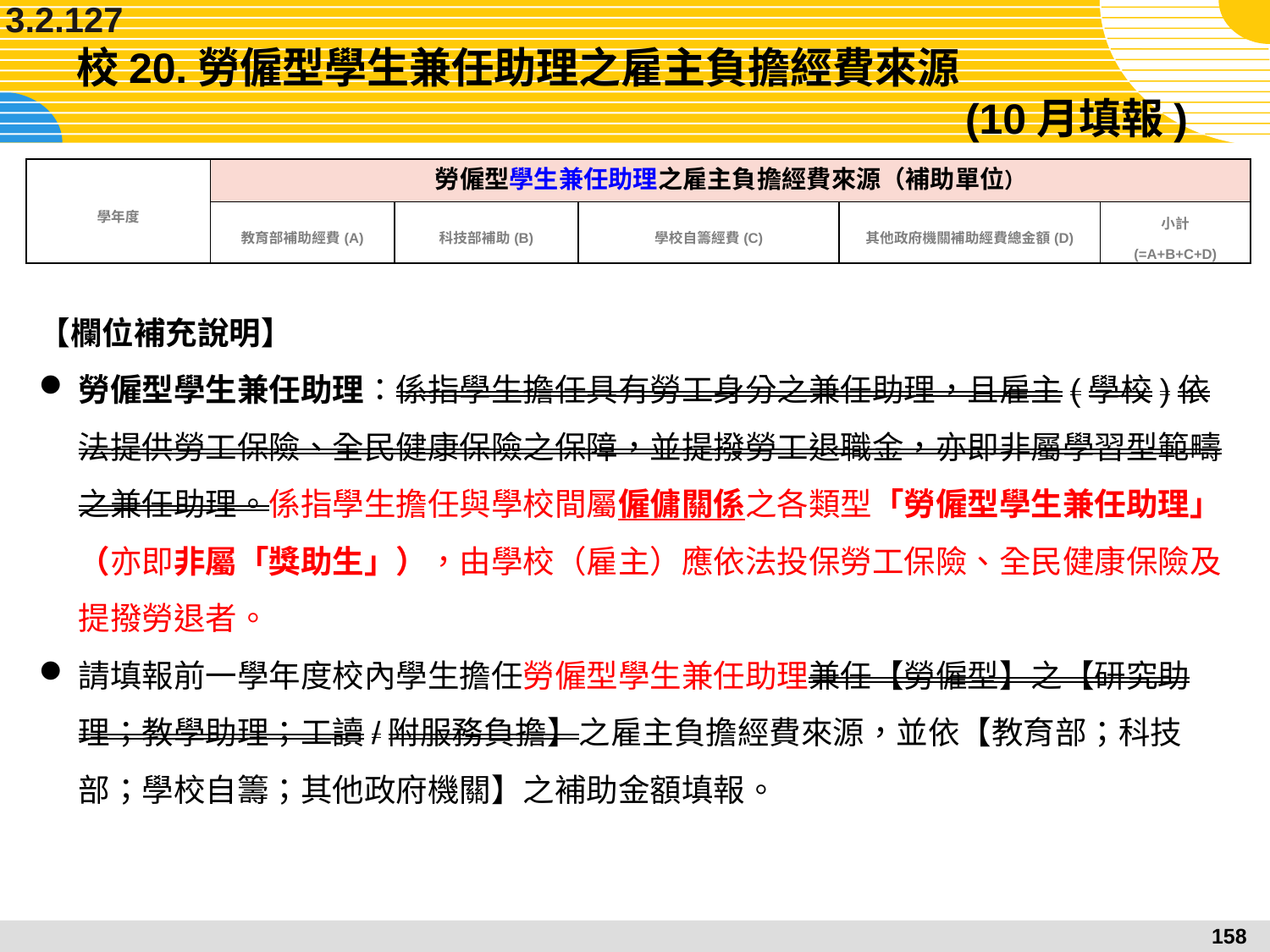

3.2.127
# 校20.勞僱型學生兼任助理之雇主負擔經費來源							    		(10月填報)
| 學年度 | 勞僱型學生兼任助理之雇主負擔經費來源（補助單位） |  |  |  |  |
| --- | --- | --- | --- | --- | --- |
|  | 教育部補助經費(A) | 科技部補助(B) | 學校自籌經費(C) | 其他政府機關補助經費總金額(D) | 小計 (=A+B+C+D) |
【欄位補充說明】
勞僱型學生兼任助理：係指學生擔任具有勞工身分之兼任助理，且雇主(學校)依法提供勞工保險、全民健康保險之保障，並提撥勞工退職金，亦即非屬學習型範疇之兼任助理。係指學生擔任與學校間屬僱傭關係之各類型「勞僱型學生兼任助理」（亦即非屬「獎助生」），由學校（雇主）應依法投保勞工保險、全民健康保險及提撥勞退者。
請填報前一學年度校內學生擔任勞僱型學生兼任助理兼任【勞僱型】之【研究助理；教學助理；工讀/附服務負擔】之雇主負擔經費來源，並依【教育部；科技部；學校自籌；其他政府機關】之補助金額填報。